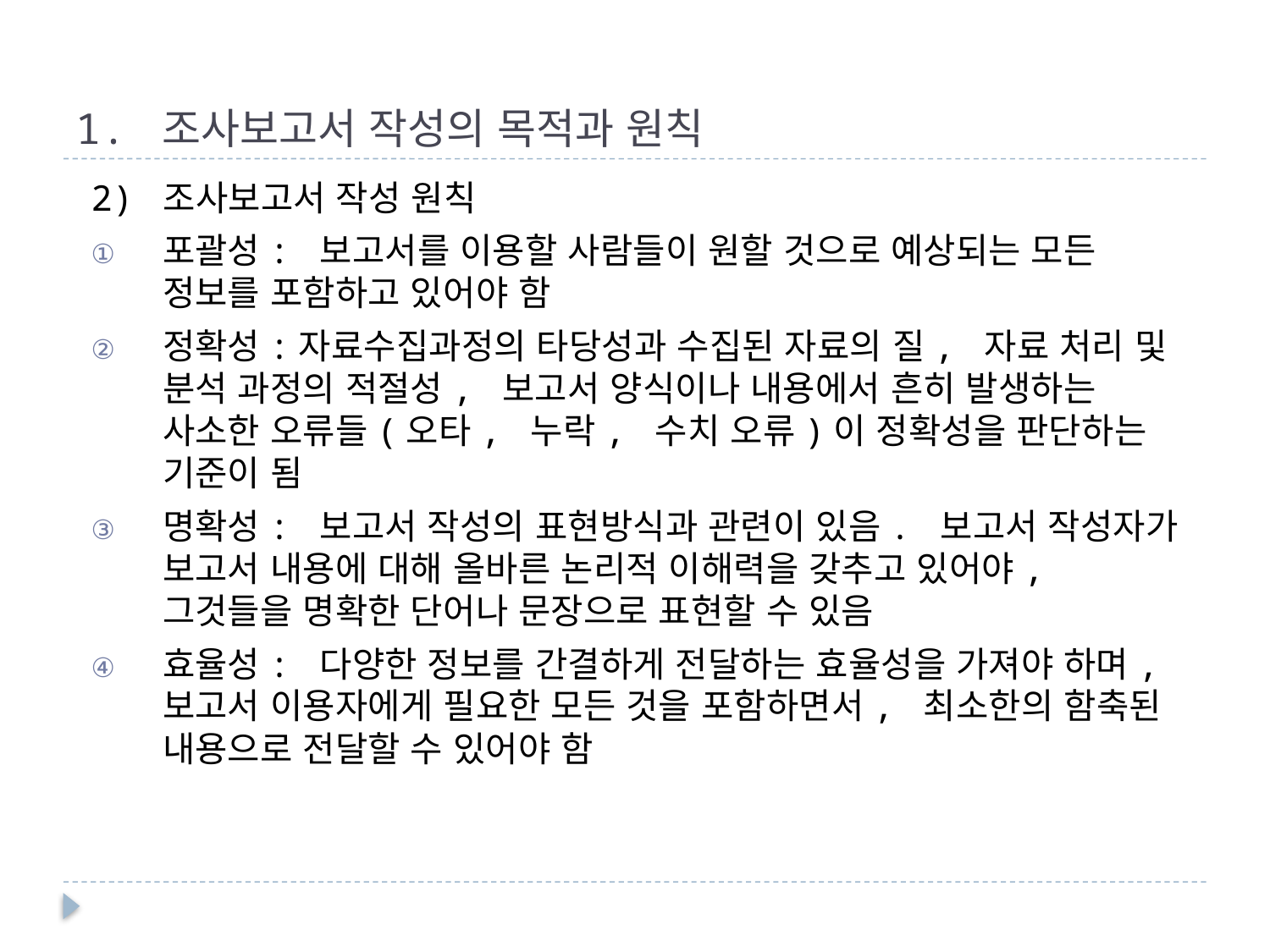

# 1. 조사보고서 작성의 목적과 원칙
2) 조사보고서 작성 원칙
포괄성: 보고서를 이용할 사람들이 원할 것으로 예상되는 모든 정보를 포함하고 있어야 함
정확성:자료수집과정의 타당성과 수집된 자료의 질, 자료 처리 및 분석 과정의 적절성, 보고서 양식이나 내용에서 흔히 발생하는 사소한 오류들(오타, 누락, 수치 오류)이 정확성을 판단하는 기준이 됨
명확성: 보고서 작성의 표현방식과 관련이 있음. 보고서 작성자가 보고서 내용에 대해 올바른 논리적 이해력을 갖추고 있어야, 그것들을 명확한 단어나 문장으로 표현할 수 있음
효율성: 다양한 정보를 간결하게 전달하는 효율성을 가져야 하며, 보고서 이용자에게 필요한 모든 것을 포함하면서, 최소한의 함축된 내용으로 전달할 수 있어야 함